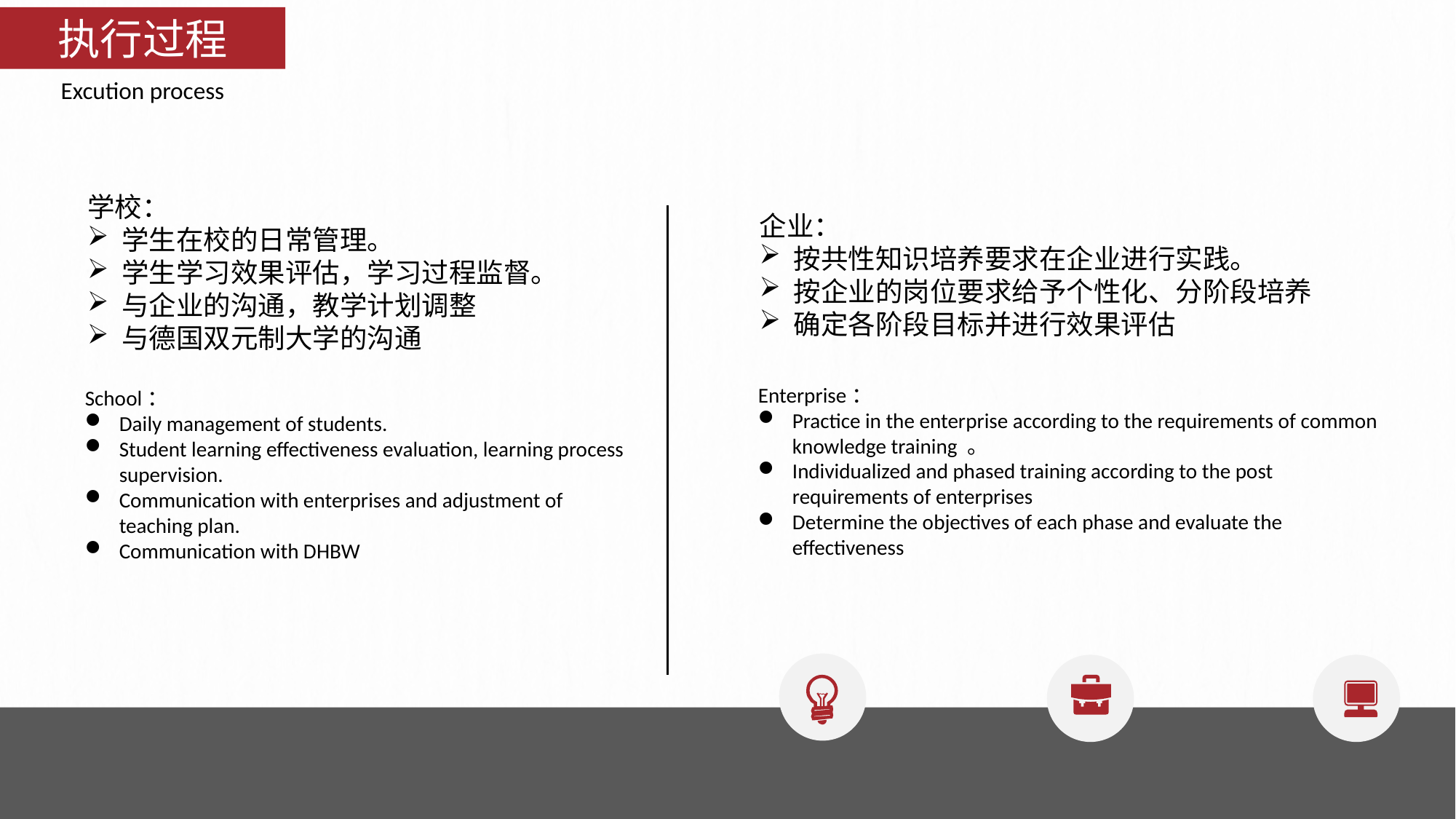

执行过程
Excution process

学校：
学生在校的日常管理。
学生学习效果评估，学习过程监督。
与企业的沟通，教学计划调整
与德国双元制大学的沟通

企业：
按共性知识培养要求在企业进行实践。
按企业的岗位要求给予个性化、分阶段培养
确定各阶段目标并进行效果评估

Enterprise：
Practice in the enterprise according to the requirements of common knowledge training 。
Individualized and phased training according to the post requirements of enterprises
Determine the objectives of each phase and evaluate the effectiveness

School：
Daily management of students.
Student learning effectiveness evaluation, learning process supervision.
Communication with enterprises and adjustment of teaching plan.
Communication with DHBW